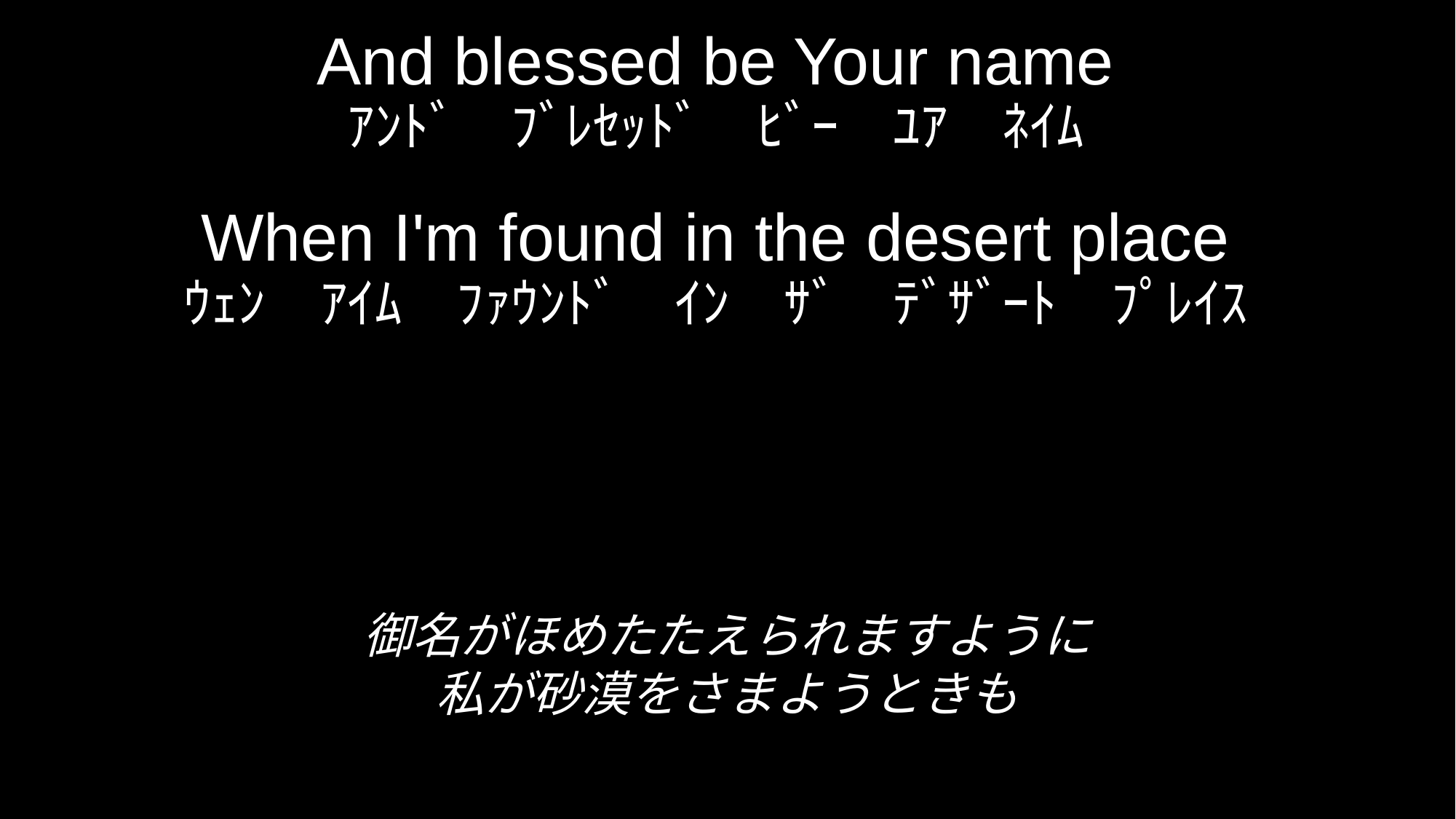

And blessed be Your name
ｱﾝﾄﾞ　ﾌﾞﾚｾｯﾄﾞ　ﾋﾞｰ　ﾕｱ　ﾈｲﾑ

When I'm found in the desert place
ｳｪﾝ　ｱｲﾑ　ﾌｧｳﾝﾄﾞ　ｲﾝ　ｻﾞ　ﾃﾞｻﾞｰﾄ　ﾌﾟﾚｲｽ
御名がほめたたえられますように
私が砂漠をさまようときも